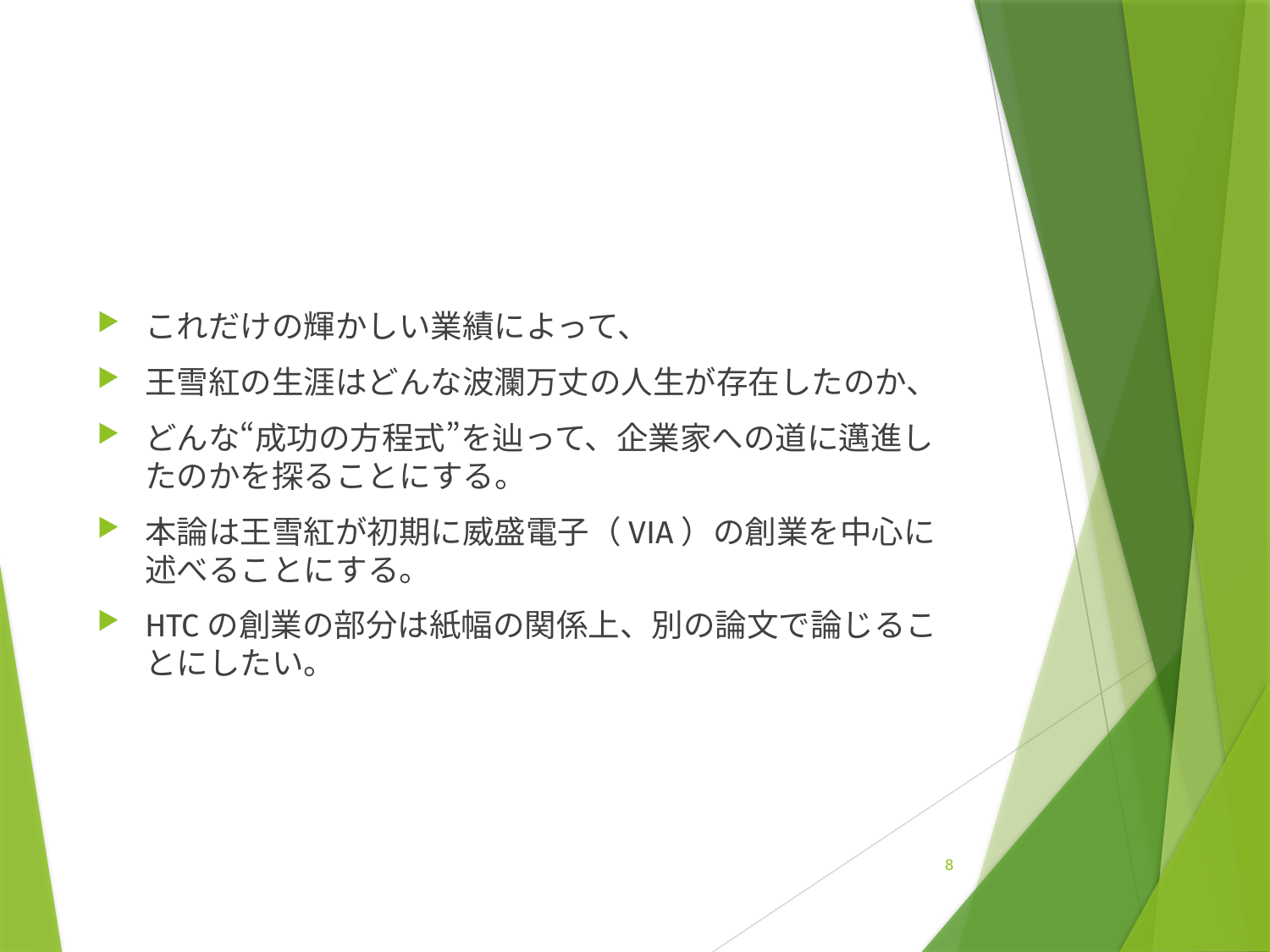

#
これだけの輝かしい業績によって、
王雪紅の生涯はどんな波瀾万丈の人生が存在したのか、
どんな“成功の方程式”を辿って、企業家への道に邁進したのかを探ることにする。
本論は王雪紅が初期に威盛電子（VIA）の創業を中心に述べることにする。
HTCの創業の部分は紙幅の関係上、別の論文で論じることにしたい。
8